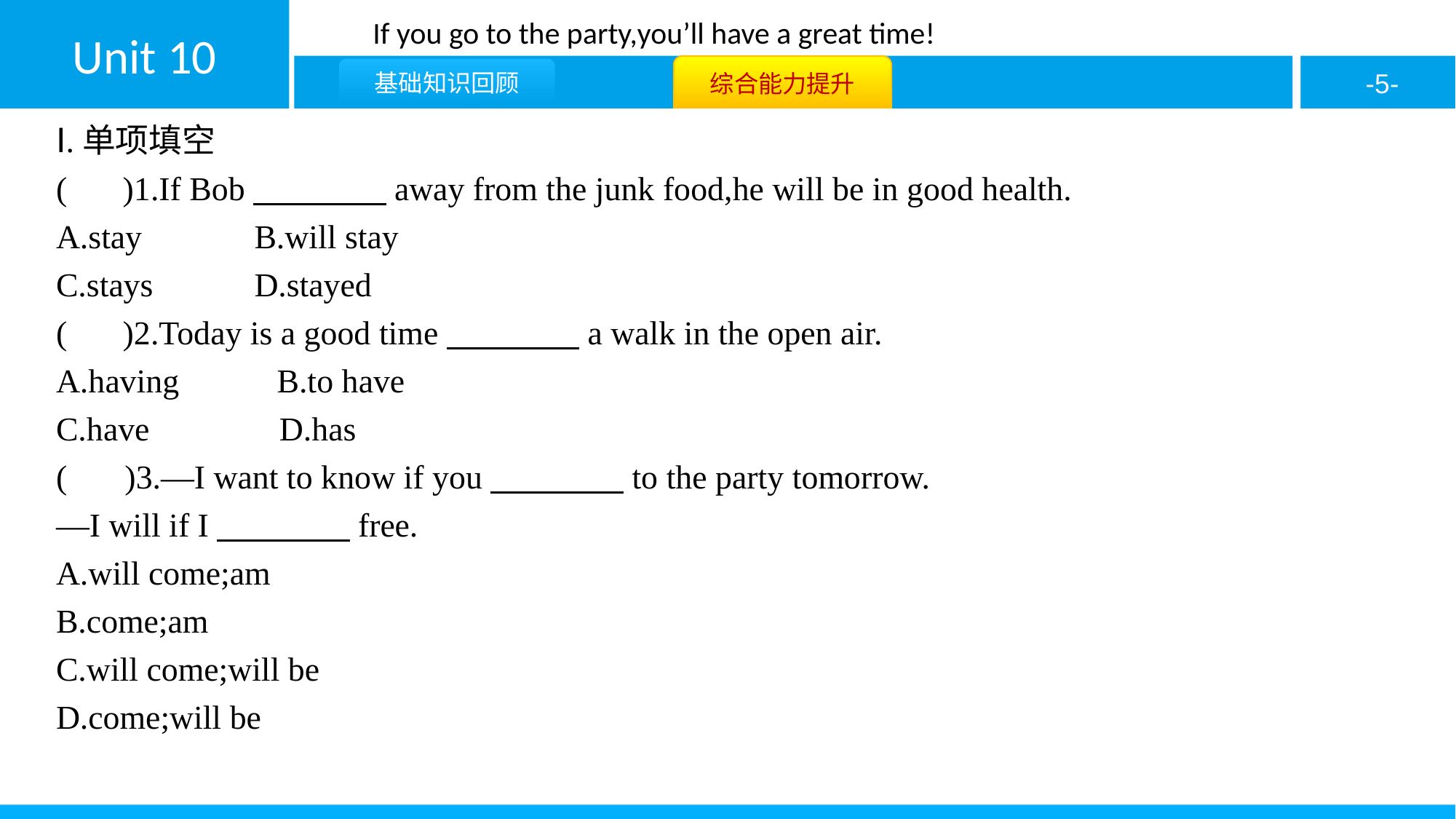

Ⅰ.单项填空
(  C  )1.If Bob　　　　away from the junk food,he will be in good health.
A.stay	         B.will stay
C.stays	         D.stayed
(  B  )2.Today is a good time　　　　a walk in the open air.
A.having	B.to have
C.have	            D.has
(  A  )3.—I want to know if you　　　　to the party tomorrow.
—I will if I　　　　free.
A.will come;am
B.come;am
C.will come;will be
D.come;will be